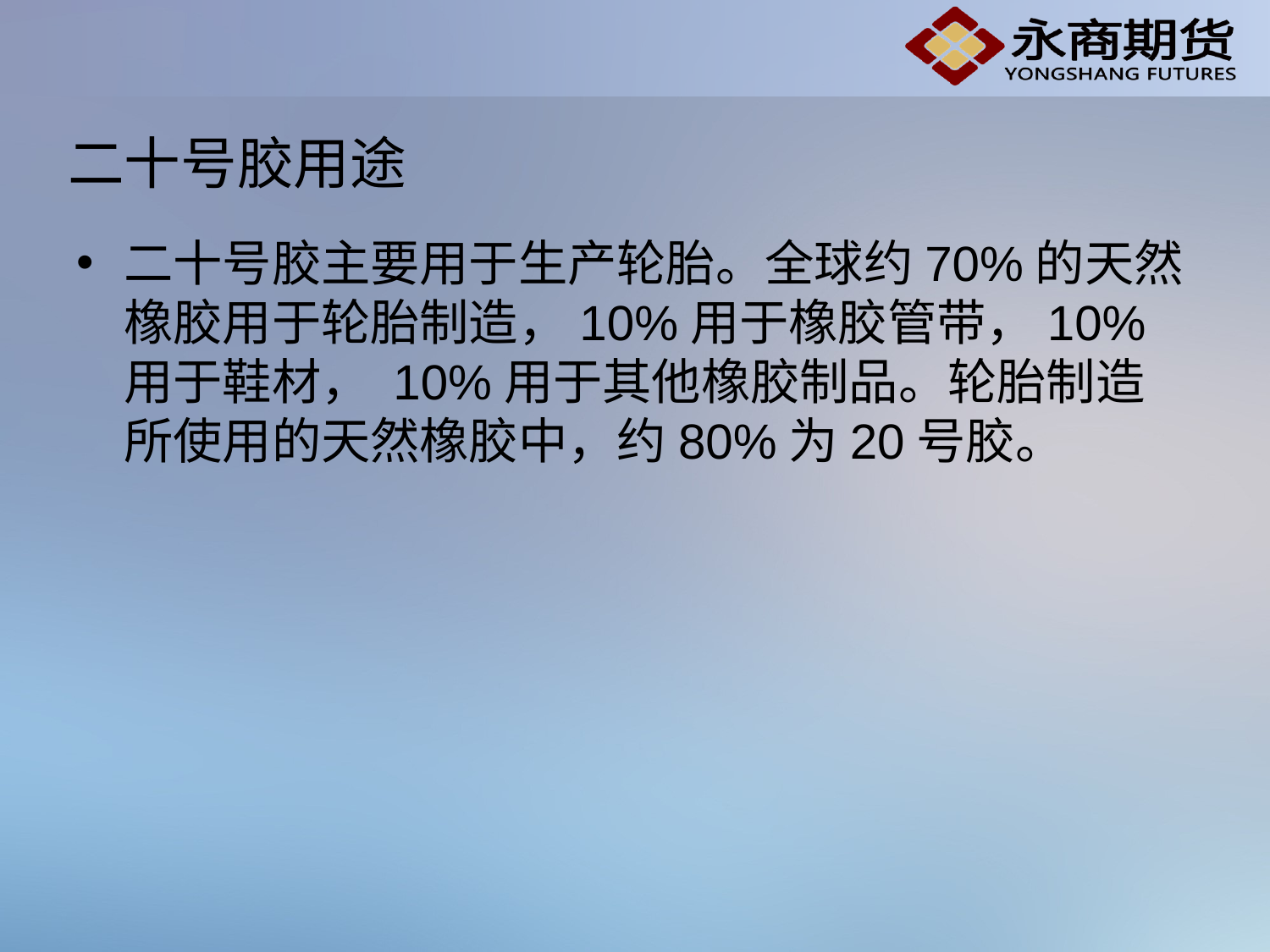

# 二十号胶用途
二十号胶主要用于生产轮胎。全球约70%的天然橡胶用于轮胎制造，10%用于橡胶管带，10%用于鞋材， 10%用于其他橡胶制品。轮胎制造所使用的天然橡胶中，约80%为20号胶。